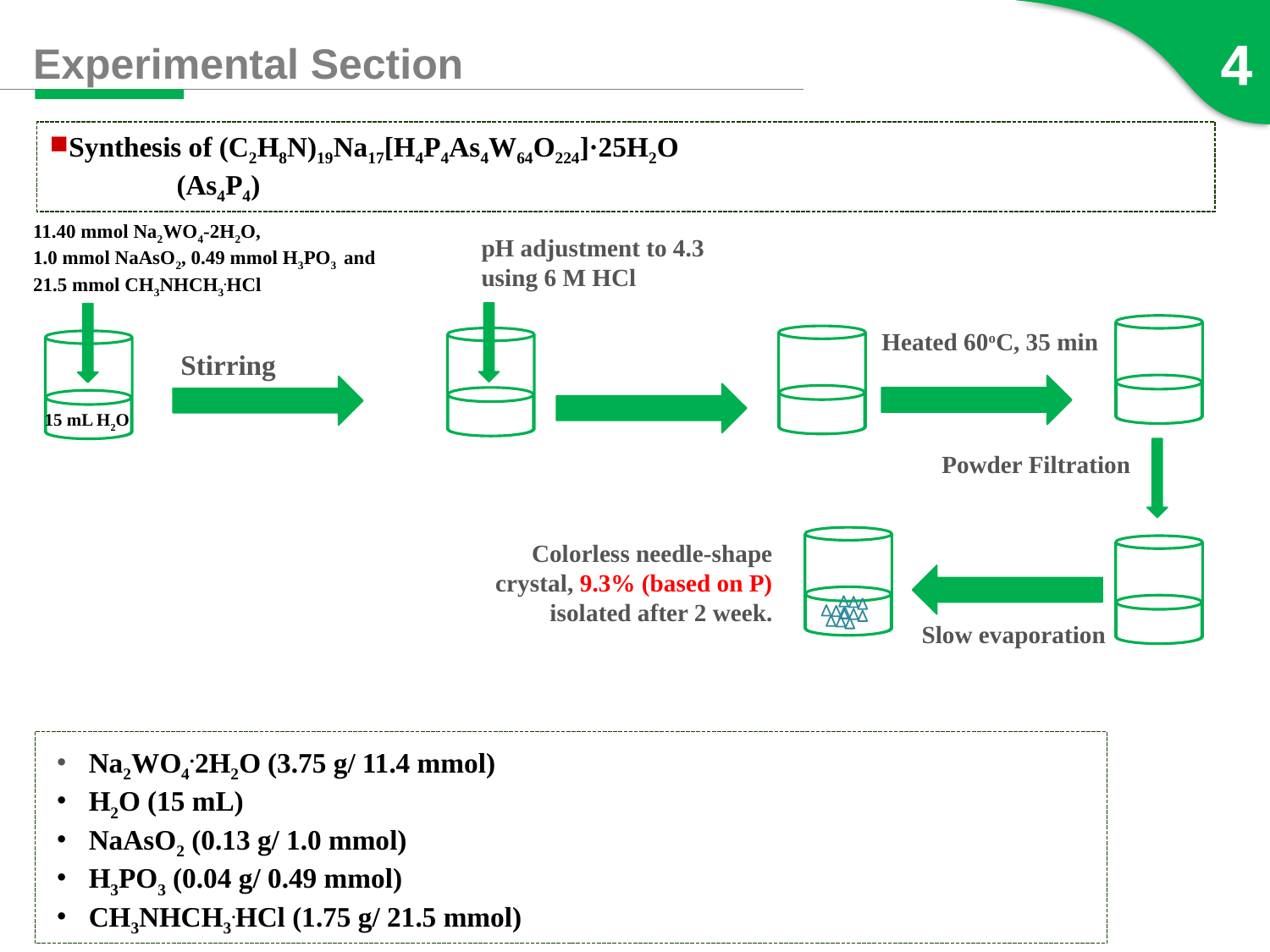

4
Experimental Section

Synthesis of (C2H8N)19Na17[H4P4As4W64O224]·25H2O 					(As4P4)
11.40 mmol Na2WO4-2H2O,
1.0 mmol NaAsO2, 0.49 mmol H3PO3  and 21.5 mmol CH3NHCH3.HCl
pH adjustment to 4.3 using 6 M HCl

Heated 60oC, 35 min

Stirring

15 mL H2O
Powder Filtration

Colorless needle-shape crystal, 9.3% (based on P) isolated after 2 week.

Slow evaporation
・ Na2WO4.2H2O (3.75 g/ 11.4 mmol)
・ H2O (15 mL)
・ NaAsO2 (0.13 g/ 1.0 mmol)
・ H3PO3 (0.04 g/ 0.49 mmol)
・ CH3NHCH3.HCl (1.75 g/ 21.5 mmol)